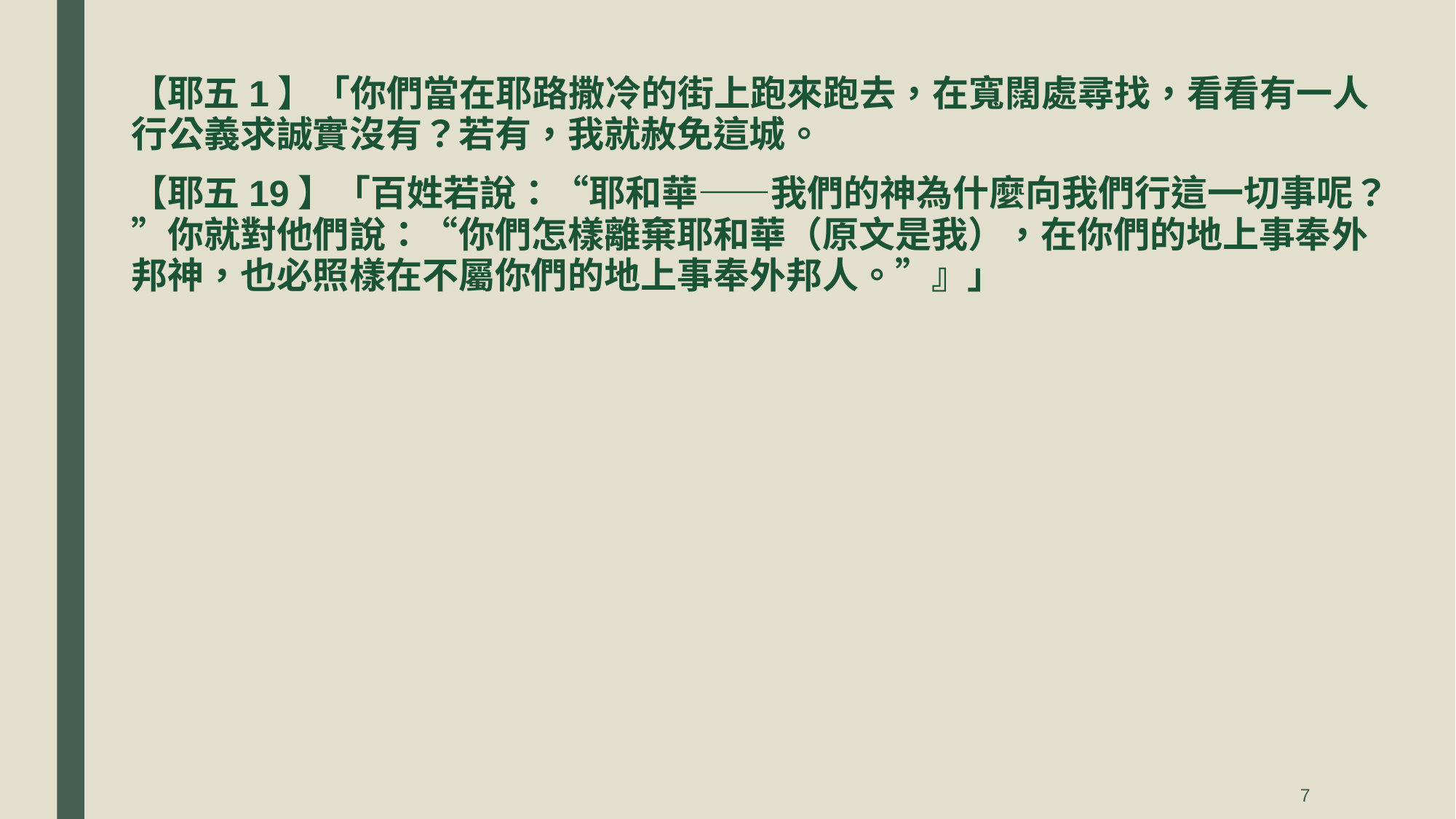

【耶五1】「你們當在耶路撒冷的街上跑來跑去，在寬闊處尋找，看看有一人行公義求誠實沒有？若有，我就赦免這城。
【耶五19】「百姓若說：“耶和華——我們的神為什麼向我們行這一切事呢？”你就對他們說：“你們怎樣離棄耶和華（原文是我），在你們的地上事奉外邦神，也必照樣在不屬你們的地上事奉外邦人。”』」

7